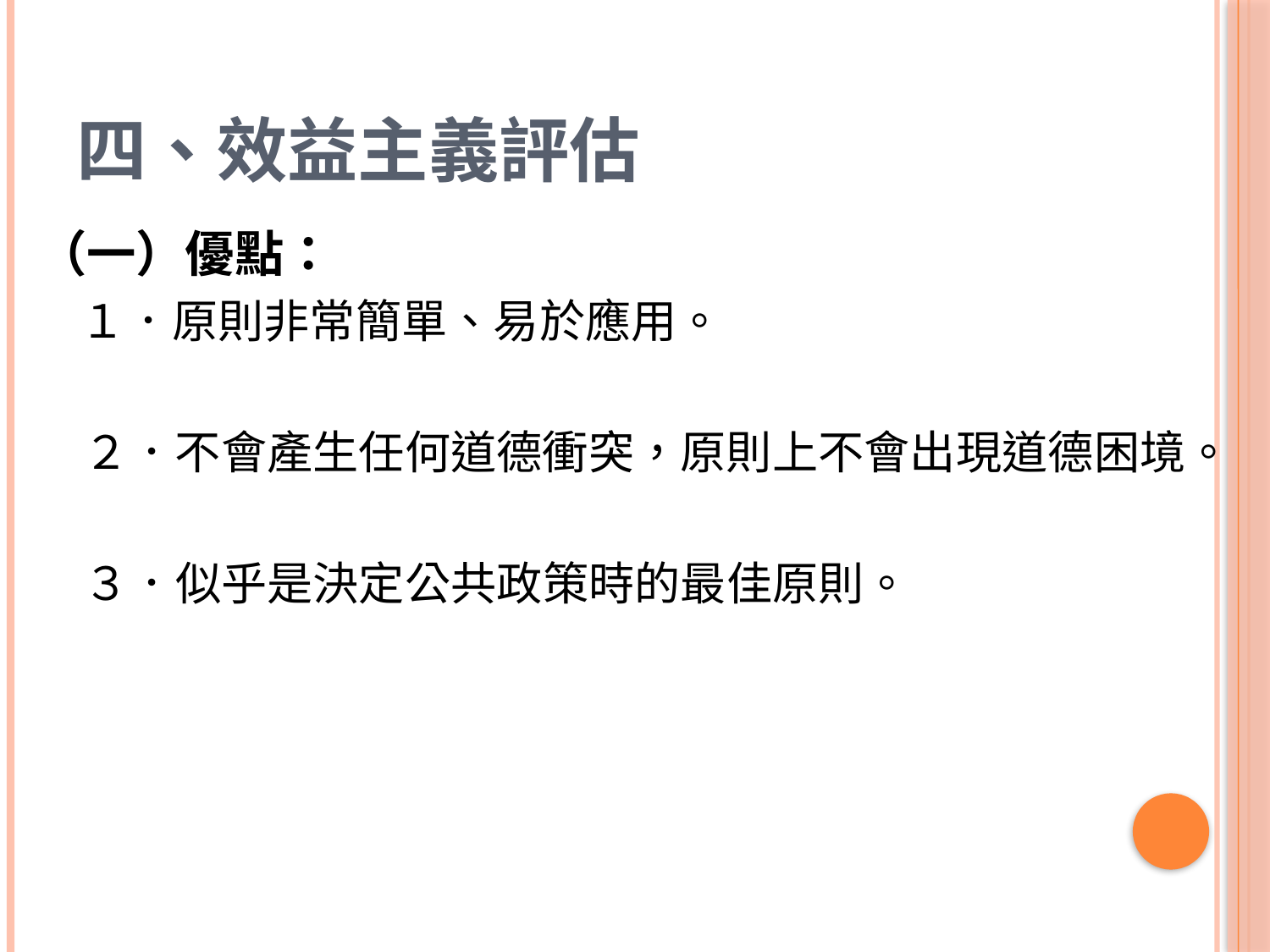

# 四、效益主義評估
（一）優點：
　１．原則非常簡單、易於應用。

　２．不會產生任何道德衝突，原則上不會出現道德困境。

　３．似乎是決定公共政策時的最佳原則。